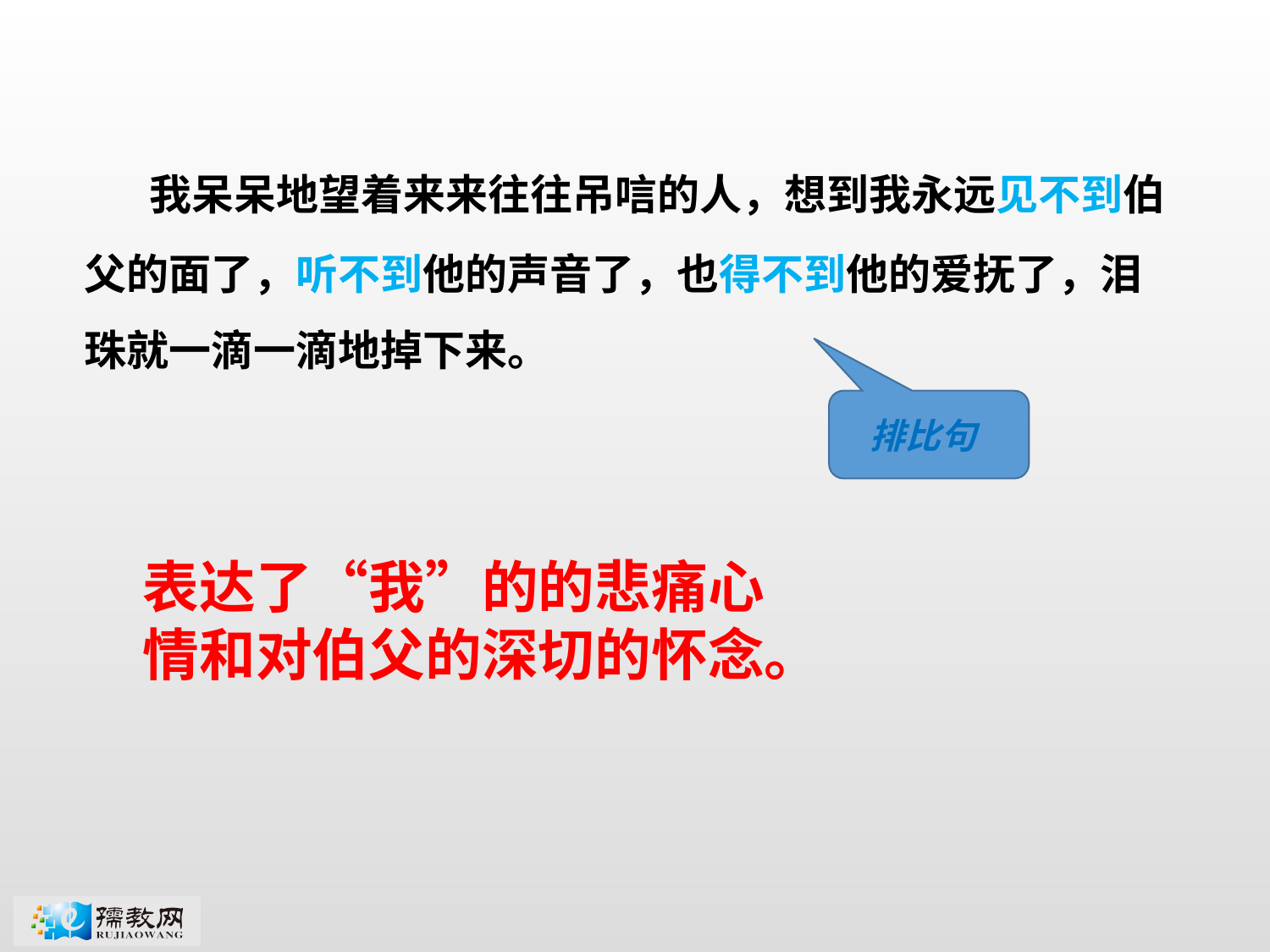

我呆呆地望着来来往往吊唁的人，想到我永远见不到伯父的面了，听不到他的声音了，也得不到他的爱抚了，泪珠就一滴一滴地掉下来。

  排比句

表达了“我”的的悲痛心情和对伯父的深切的怀念。